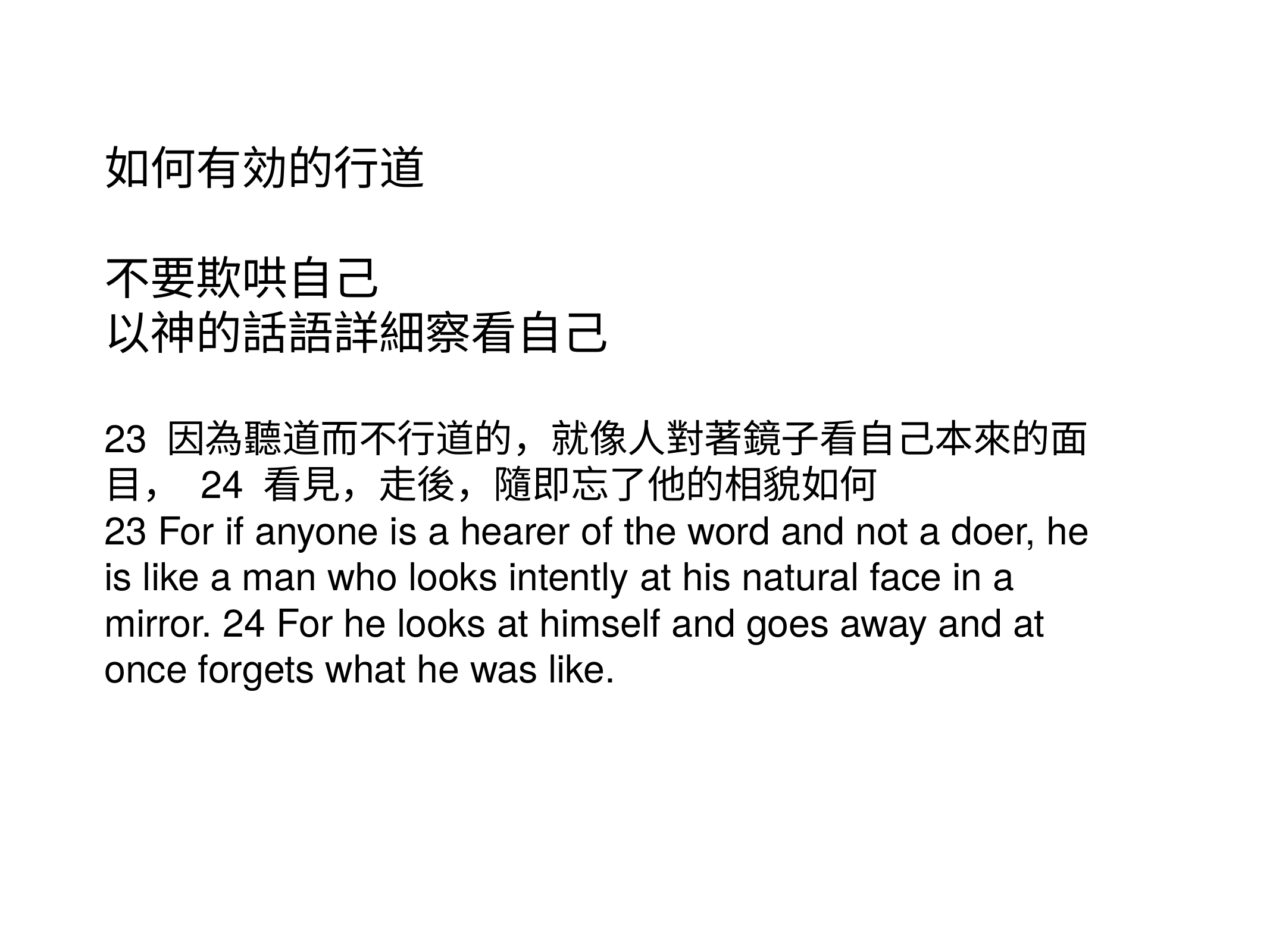

如何有効的行道

不要欺哄自己
以神的話語詳細察看自己

23 因為聽道而不行道的，就像人對著鏡子看自己本來的面目， 24 看見，走後，隨即忘了他的相貌如何
23 For if anyone is a hearer of the word and not a doer, he is like a man who looks intently at his natural face in a mirror. 24 For he looks at himself and goes away and at once forgets what he was like.